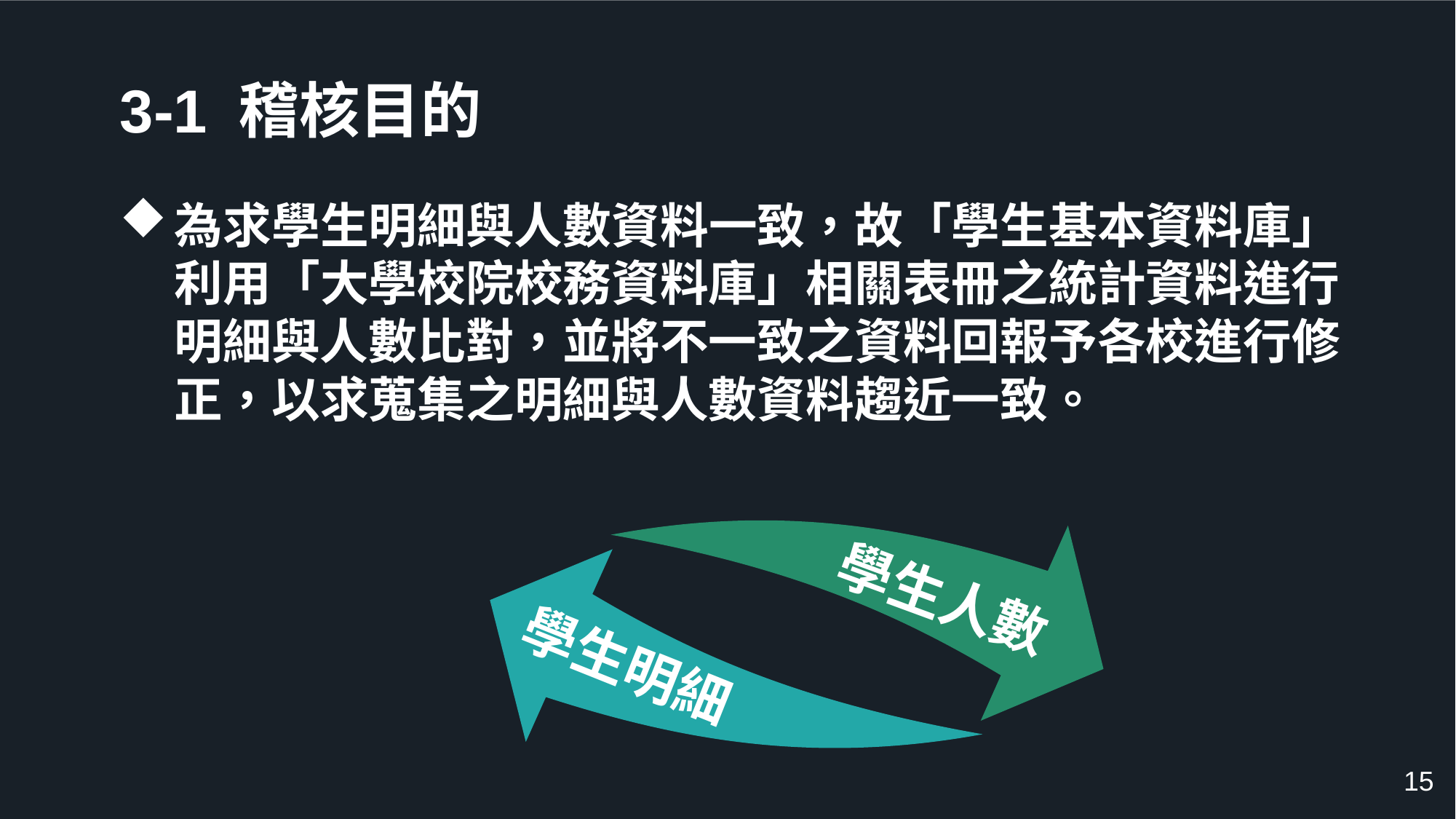

3-1 稽核目的
為求學生明細與人數資料一致，故「學生基本資料庫」利用「大學校院校務資料庫」相關表冊之統計資料進行明細與人數比對，並將不一致之資料回報予各校進行修正，以求蒐集之明細與人數資料趨近一致。

學生人數

學生明細
15